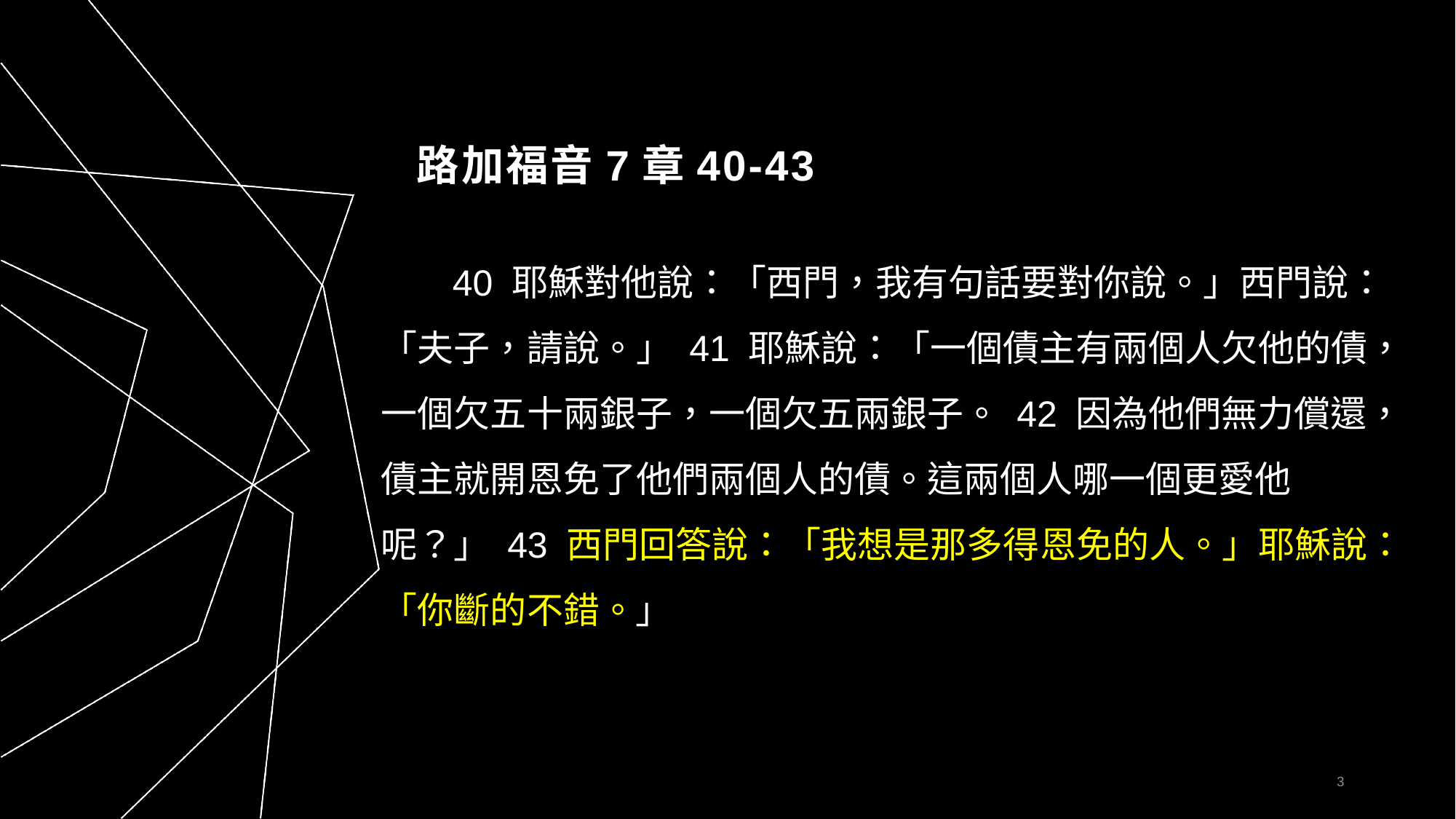

# 路加福音7章40-43
       40 耶穌對他說：「西門，我有句話要對你說。」西門說：「夫子，請說。」 41 耶穌說：「一個債主有兩個人欠他的債，一個欠五十兩銀子，一個欠五兩銀子。 42 因為他們無力償還，債主就開恩免了他們兩個人的債。這兩個人哪一個更愛他呢？」 43 西門回答說：「我想是那多得恩免的人。」耶穌說：「你斷的不錯。」
3